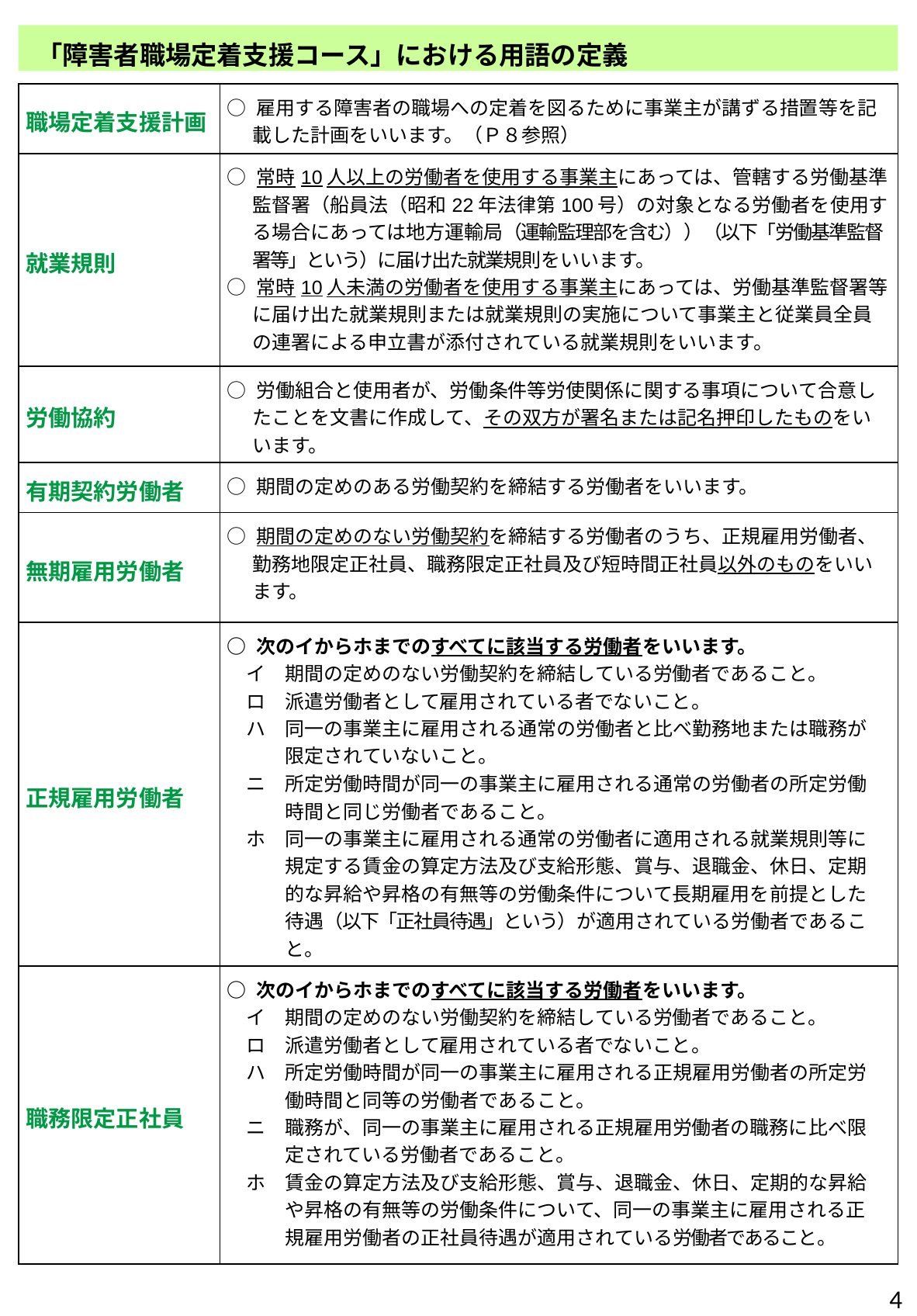

「障害者職場定着支援コース」における用語の定義
| 職場定着支援計画 | ○ 雇用する障害者の職場への定着を図るために事業主が講ずる措置等を記載した計画をいいます。（Ｐ８参照） |
| --- | --- |
| 就業規則 | ○ 常時10人以上の労働者を使用する事業主にあっては、管轄する労働基準監督署（船員法（昭和22年法律第100号）の対象となる労働者を使用する場合にあっては地方運輸局（運輸監理部を含む））（以下「労働基準監督署等」という）に届け出た就業規則をいいます。 ○ 常時10人未満の労働者を使用する事業主にあっては、労働基準監督署等に届け出た就業規則または就業規則の実施について事業主と従業員全員の連署による申立書が添付されている就業規則をいいます。 |
| 労働協約 | ○ 労働組合と使用者が、労働条件等労使関係に関する事項について合意したことを文書に作成して、その双方が署名または記名押印したものをいいます。 |
| 有期契約労働者 | ○ 期間の定めのある労働契約を締結する労働者をいいます。 |
| 無期雇用労働者 | ○ 期間の定めのない労働契約を締結する労働者のうち、正規雇用労働者、勤務地限定正社員、職務限定正社員及び短時間正社員以外のものをいいます。 |
| 正規雇用労働者 | ○ 次のイからホまでのすべてに該当する労働者をいいます。 　イ　期間の定めのない労働契約を締結している労働者であること。 　ロ　派遣労働者として雇用されている者でないこと。 　ハ　同一の事業主に雇用される通常の労働者と比べ勤務地または職務が 　　　限定されていないこと。 　ニ　所定労働時間が同一の事業主に雇用される通常の労働者の所定労働 　　　時間と同じ労働者であること。 　ホ　同一の事業主に雇用される通常の労働者に適用される就業規則等に 　　　規定する賃金の算定方法及び支給形態、賞与、退職金、休日、定期　 　　　的な昇給や昇格の有無等の労働条件について長期雇用を前提とした 　　　待遇（以下「正社員待遇」という）が適用されている労働者であるこ 　　　と。 |
| 職務限定正社員 | ○ 次のイからホまでのすべてに該当する労働者をいいます。 　イ　期間の定めのない労働契約を締結している労働者であること。 　ロ　派遣労働者として雇用されている者でないこと。 　ハ　所定労働時間が同一の事業主に雇用される正規雇用労働者の所定労 　　　働時間と同等の労働者であること。 　ニ　職務が、同一の事業主に雇用される正規雇用労働者の職務に比べ限 　　　定されている労働者であること。 　ホ　賃金の算定方法及び支給形態、賞与、退職金、休日、定期的な昇給 　　　や昇格の有無等の労働条件について、同一の事業主に雇用される正 　　　規雇用労働者の正社員待遇が適用されている労働者であること。 |
4